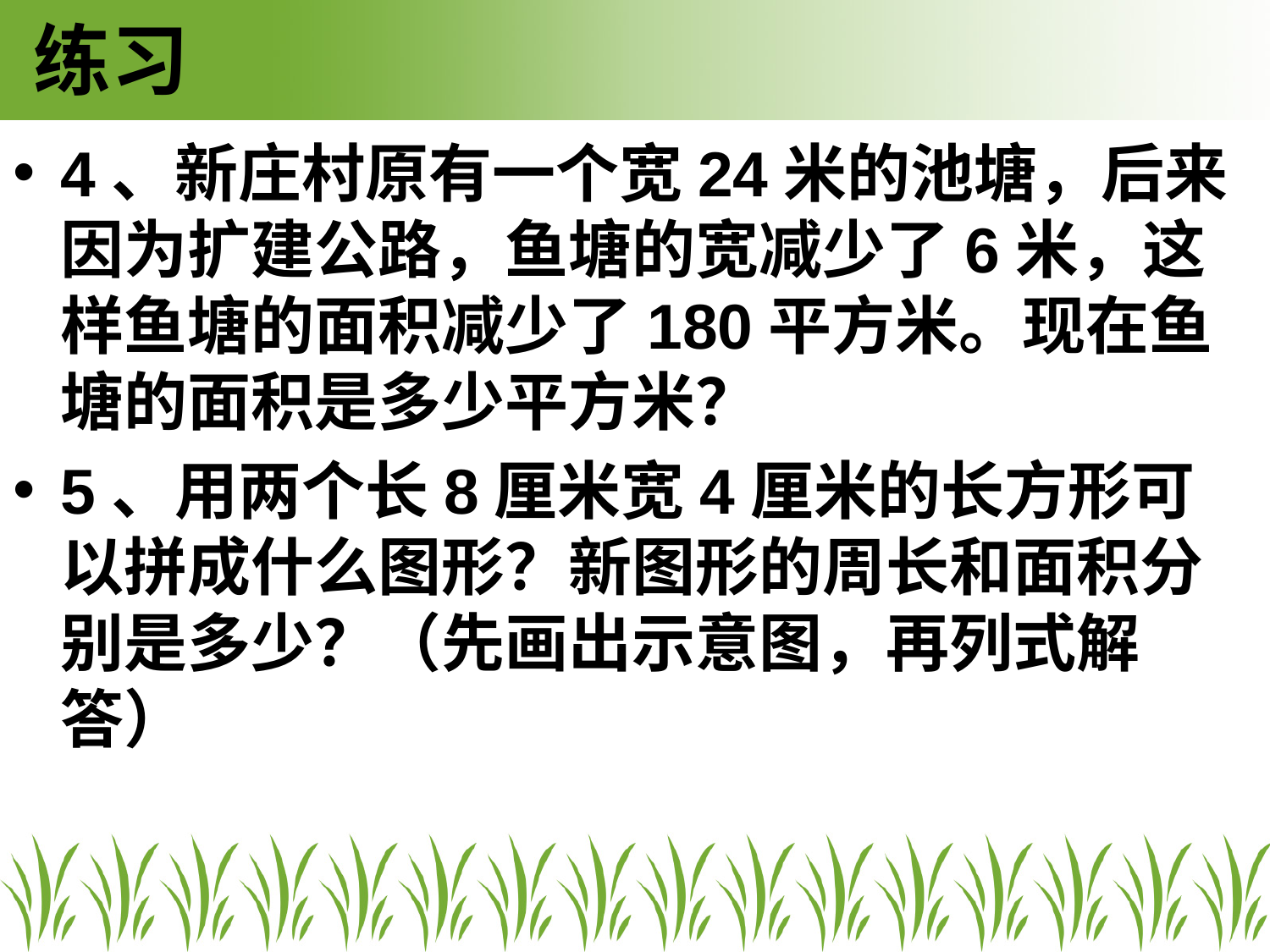

# 练习
4、新庄村原有一个宽24米的池塘，后来因为扩建公路，鱼塘的宽减少了6米，这样鱼塘的面积减少了180平方米。现在鱼塘的面积是多少平方米？
5、用两个长8厘米宽4厘米的长方形可以拼成什么图形？新图形的周长和面积分别是多少？（先画出示意图，再列式解答）